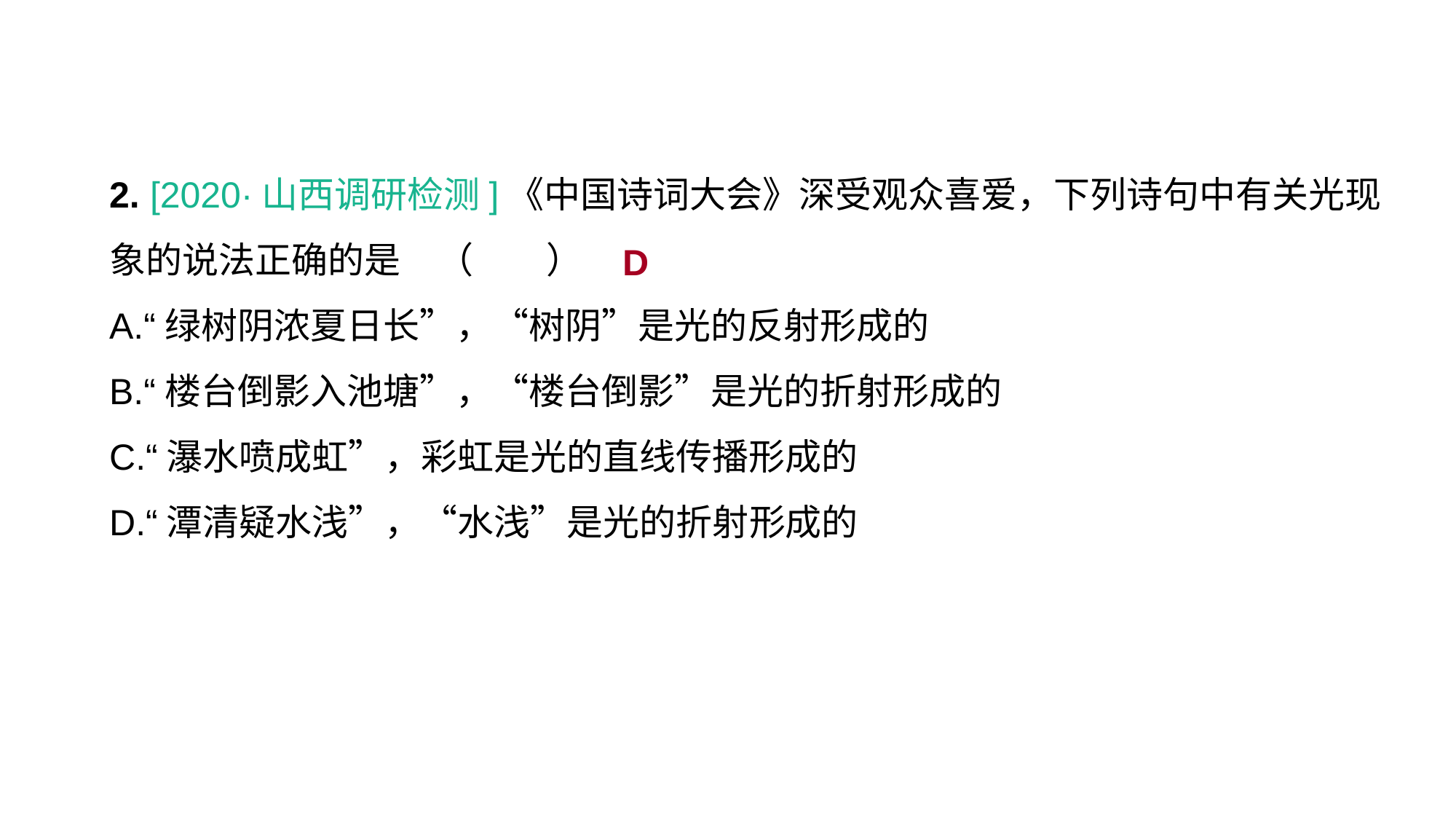

2. [2020·山西调研检测]《中国诗词大会》深受观众喜爱，下列诗句中有关光现象的说法正确的是	（　　）
A.“绿树阴浓夏日长”，“树阴”是光的反射形成的
B.“楼台倒影入池塘”，“楼台倒影”是光的折射形成的
C.“瀑水喷成虹”，彩虹是光的直线传播形成的
D.“潭清疑水浅”，“水浅”是光的折射形成的
D
重难突破 能力提升